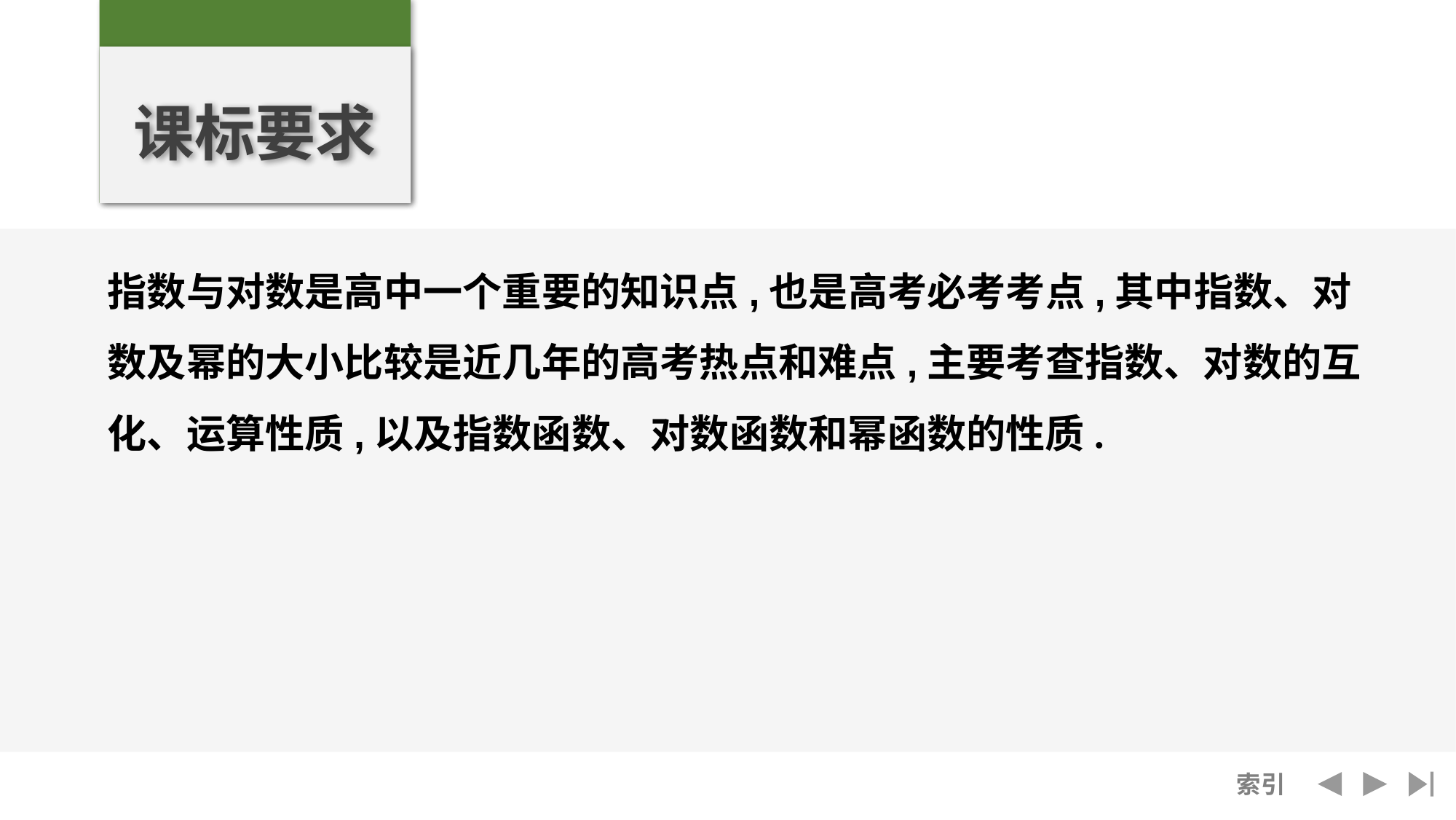

指数与对数是高中一个重要的知识点,也是高考必考考点,其中指数、对数及幂的大小比较是近几年的高考热点和难点,主要考查指数、对数的互化、运算性质,以及指数函数、对数函数和幂函数的性质.